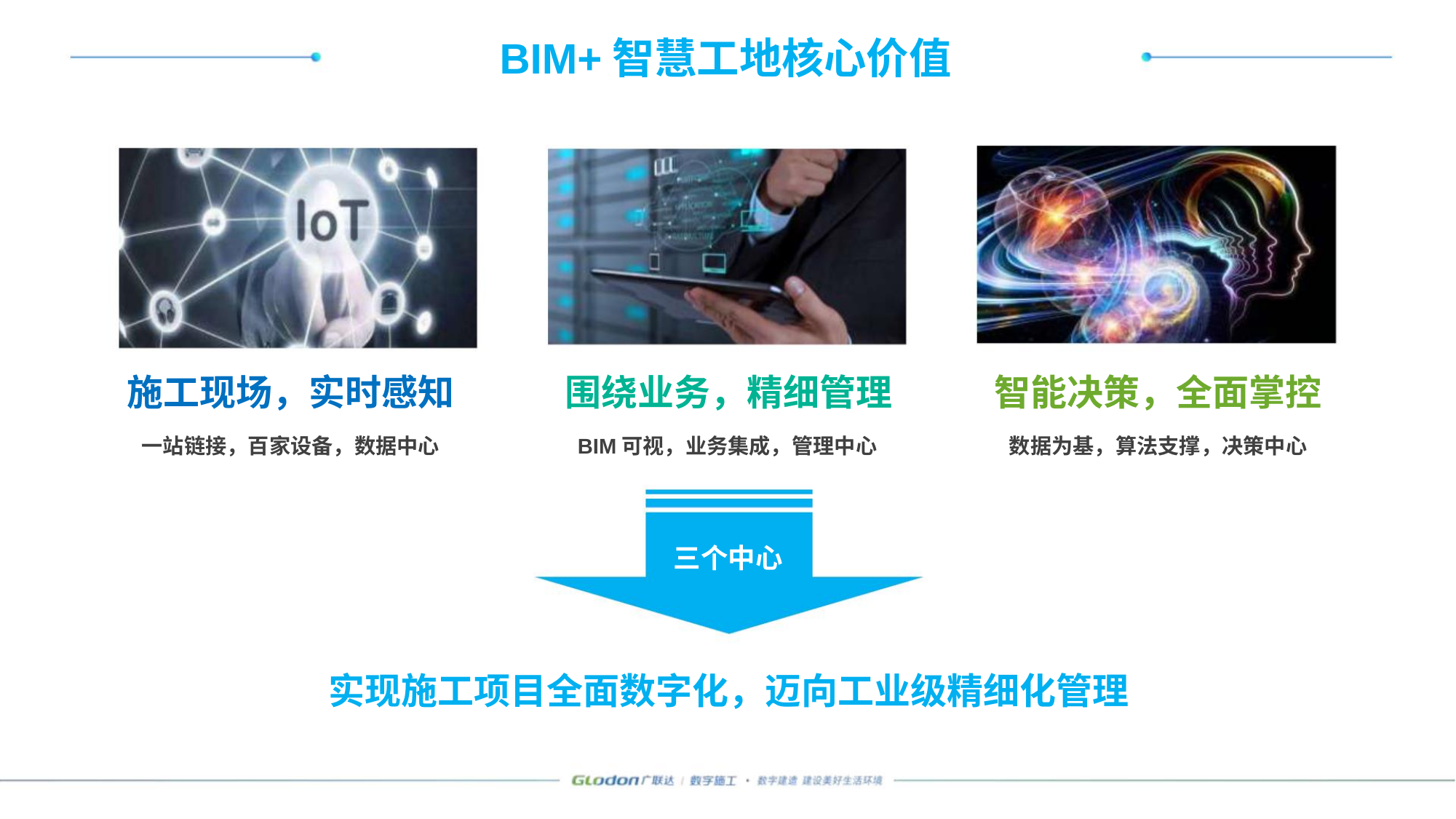

BIM+智慧工地核心价值
施工现场，实时感知
围绕业务，精细管理
智能决策，全面掌控
一站链接，百家设备，数据中心
BIM可视，业务集成，管理中心
数据为基，算法支撑，决策中心
三个中心
实现施工项目全面数字化，迈向工业级精细化管理